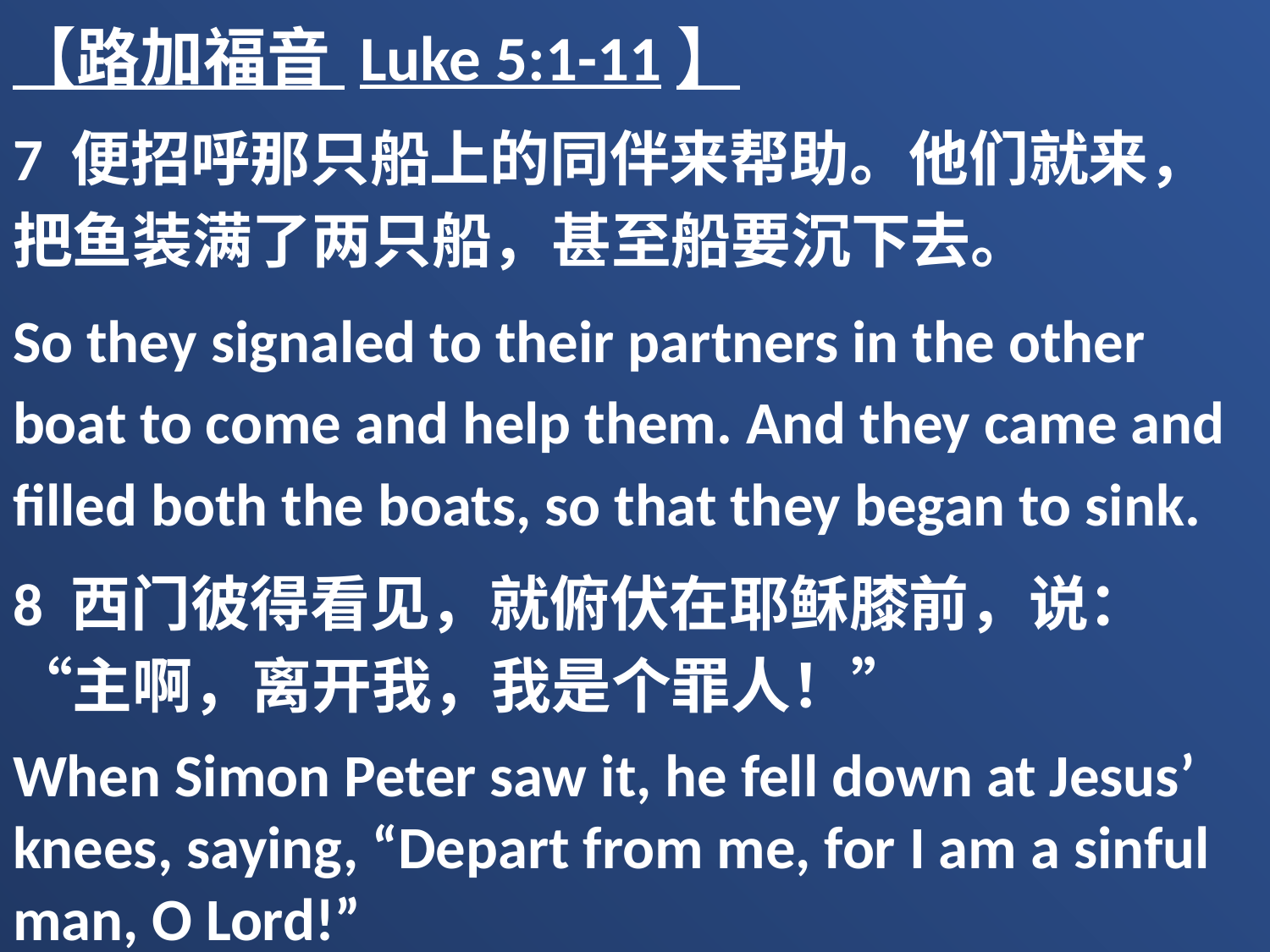

【路加福音 Luke 5:1-11】
7 便招呼那只船上的同伴来帮助。他们就来，把鱼装满了两只船，甚至船要沉下去。
So they signaled to their partners in the other boat to come and help them. And they came and filled both the boats, so that they began to sink.
8 西门彼得看见，就俯伏在耶稣膝前，说：“主啊，离开我，我是个罪人！”
When Simon Peter saw it, he fell down at Jesus’ knees, saying, “Depart from me, for I am a sinful man, O Lord!”